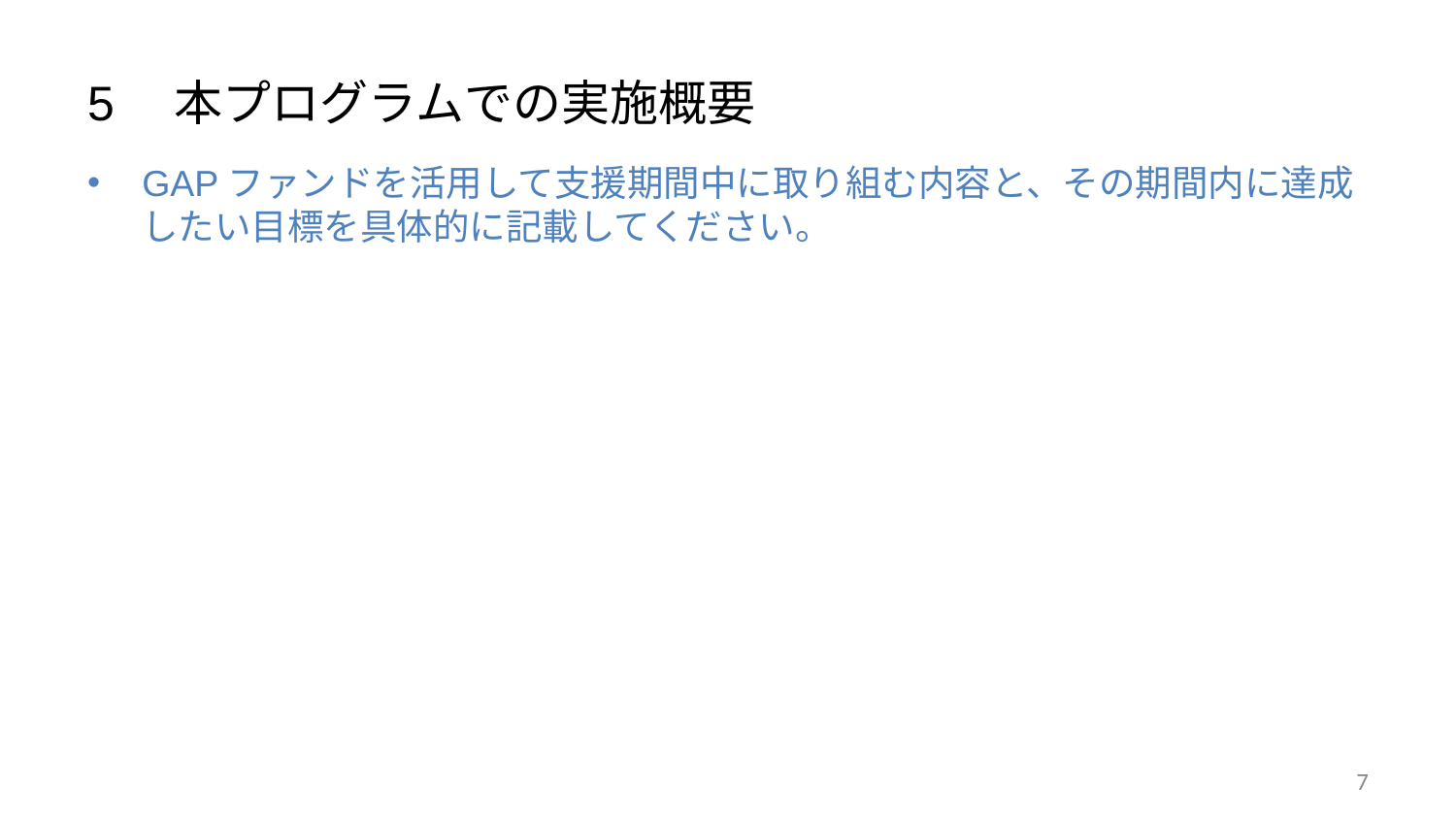

# 5　本プログラムでの実施概要
GAPファンドを活用して支援期間中に取り組む内容と、その期間内に達成したい目標を具体的に記載してください。
7